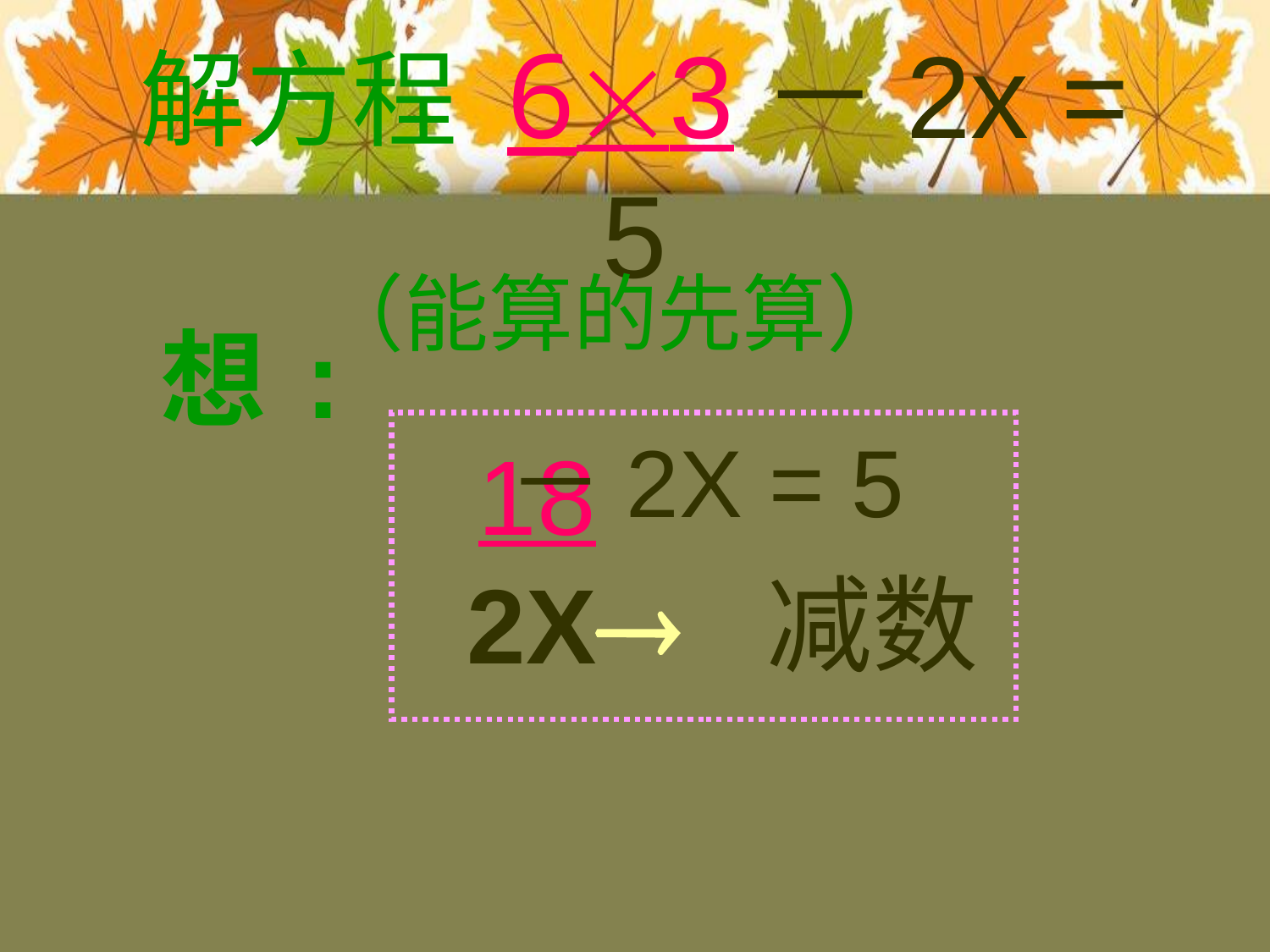

# 解方程 6×3－2x = 5
（能算的先算）
想:

                           －2X = 5
                   2X→  减数
                       18